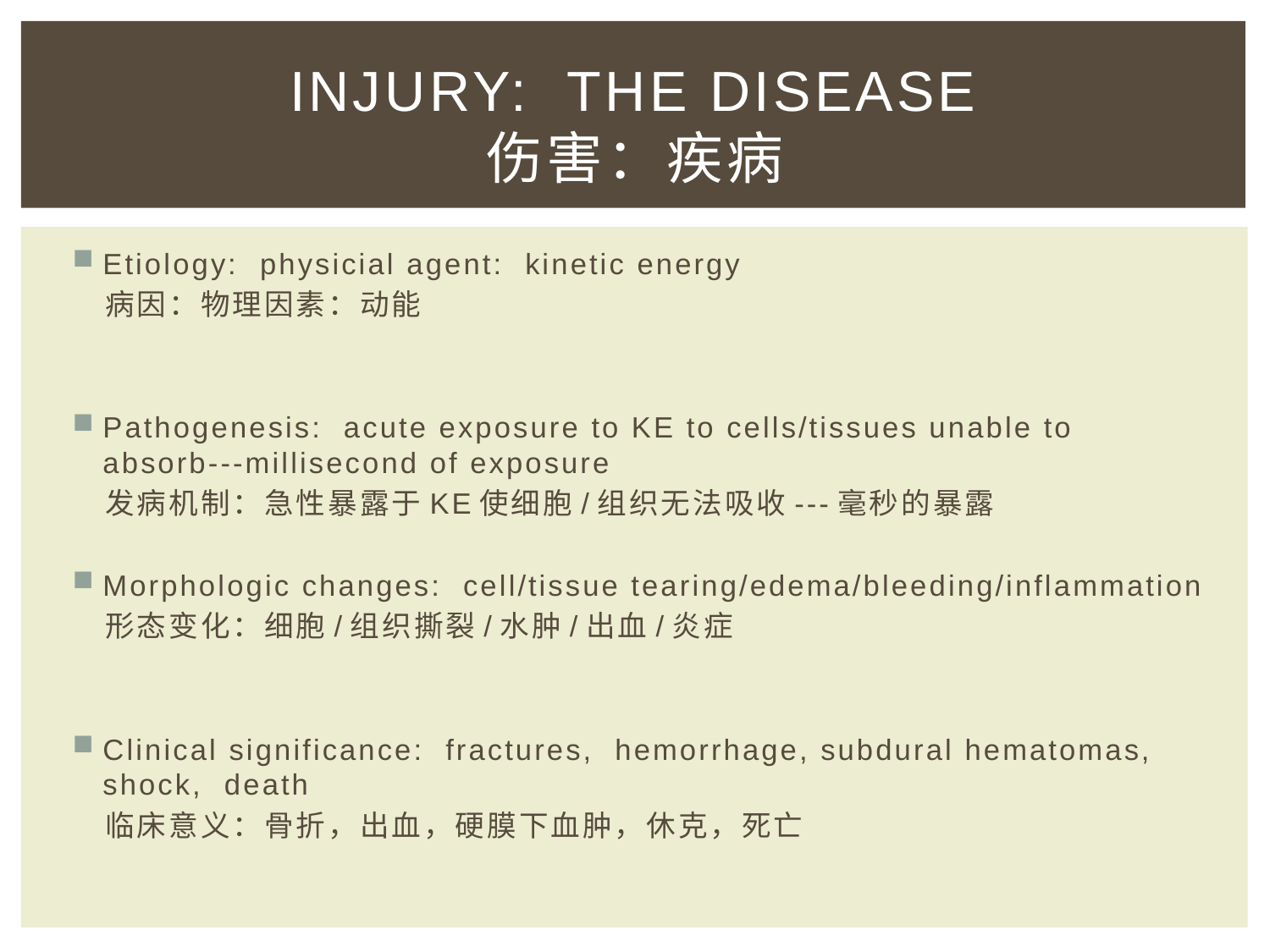

# Injury:  the Disease 伤害：疾病
Etiology:  physicial agent:  kinetic energy
   病因：物理因素：动能

Pathogenesis:  acute exposure to KE to cells/tissues unable to absorb---millisecond of exposure
   发病机制：急性暴露于KE使细胞/组织无法吸收---毫秒的暴露

Morphologic changes:  cell/tissue tearing/edema/bleeding/inflammation
   形态变化：细胞/组织撕裂/水肿/出血/炎症

Clinical significance:  fractures,  hemorrhage, subdural hematomas,  shock,  death
   临床意义：骨折，出血，硬膜下血肿，休克，死亡